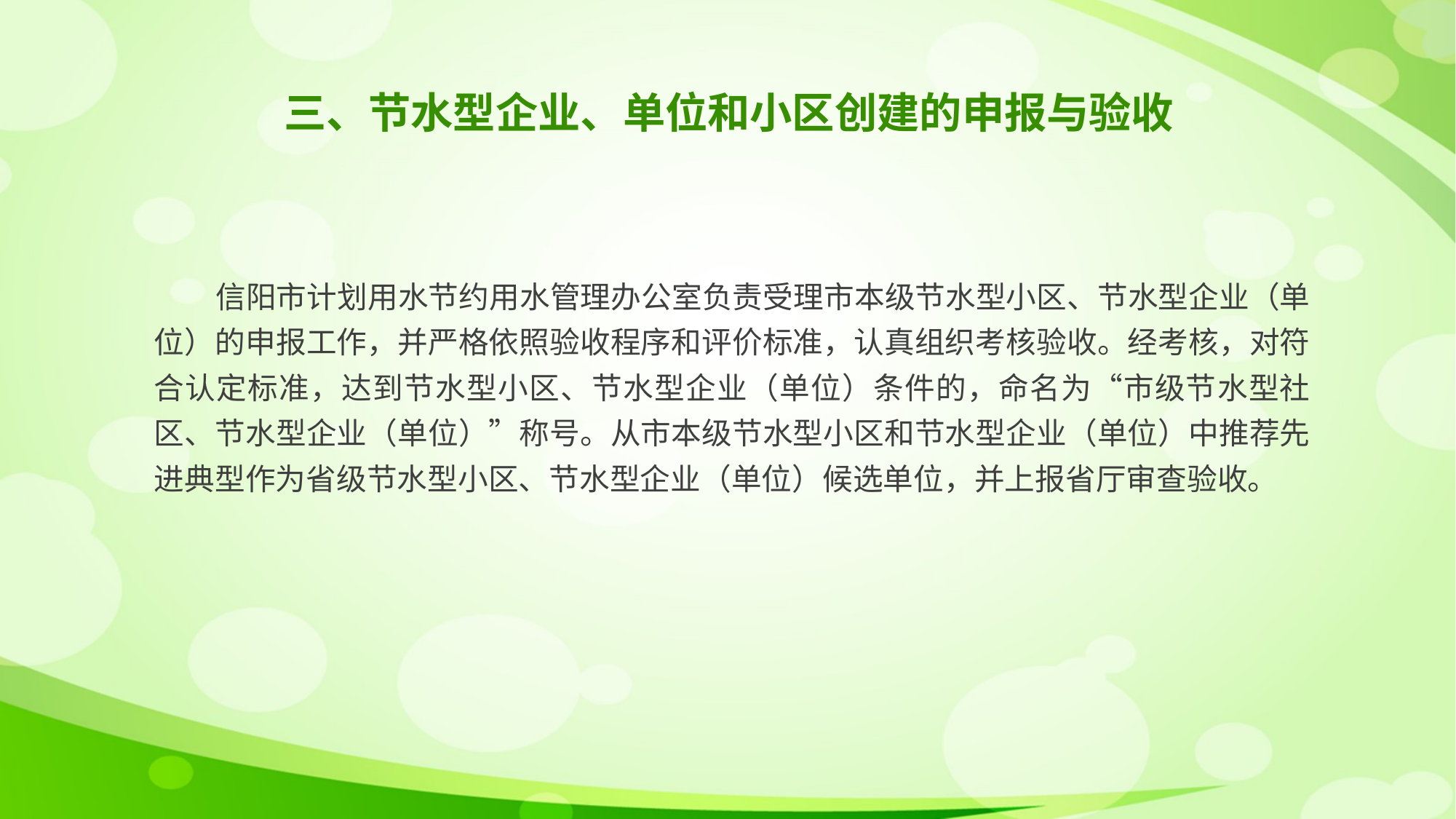

三、节水型企业、单位和小区创建的申报与验收

        信阳市计划用水节约用水管理办公室负责受理市本级节水型小区、节水型企业（单位）的申报工作，并严格依照验收程序和评价标准，认真组织考核验收。经考核，对符合认定标准，达到节水型小区、节水型企业（单位）条件的，命名为“市级节水型社区、节水型企业（单位）”称号。从市本级节水型小区和节水型企业（单位）中推荐先进典型作为省级节水型小区、节水型企业（单位）候选单位，并上报省厅审查验收。